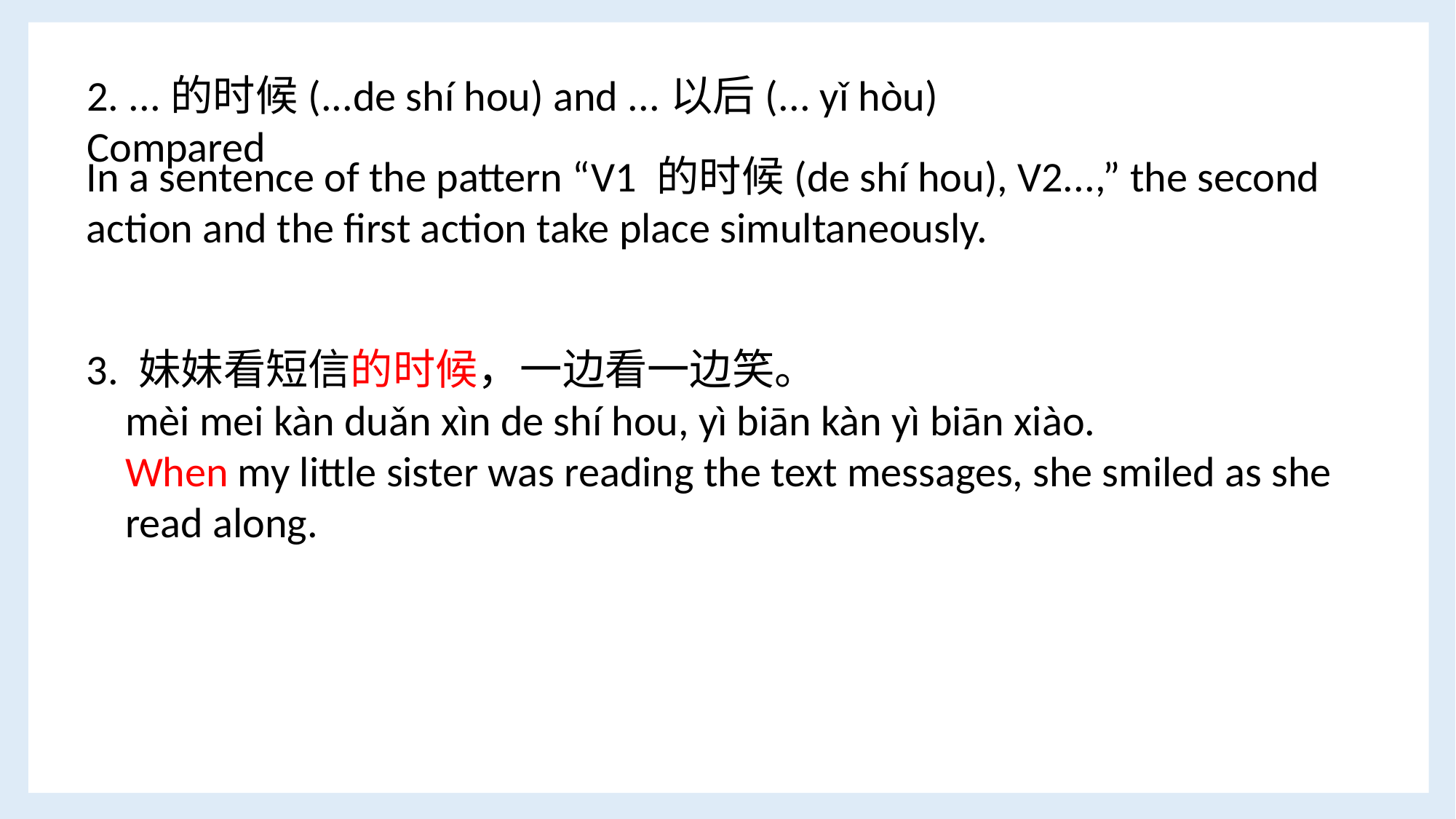

2. ...的时候(...de shí hou) and ...以后(... yǐ hòu) Compared
In a sentence of the pattern “V1 的时候(de shí hou), V2...,” the second action and the first action take place simultaneously.
3. 妹妹看短信的时候，一边看一边笑。
    mèi mei kàn duǎn xìn de shí hou, yì biān kàn yì biān xiào.
    When my little sister was reading the text messages, she smiled as she
    read along.